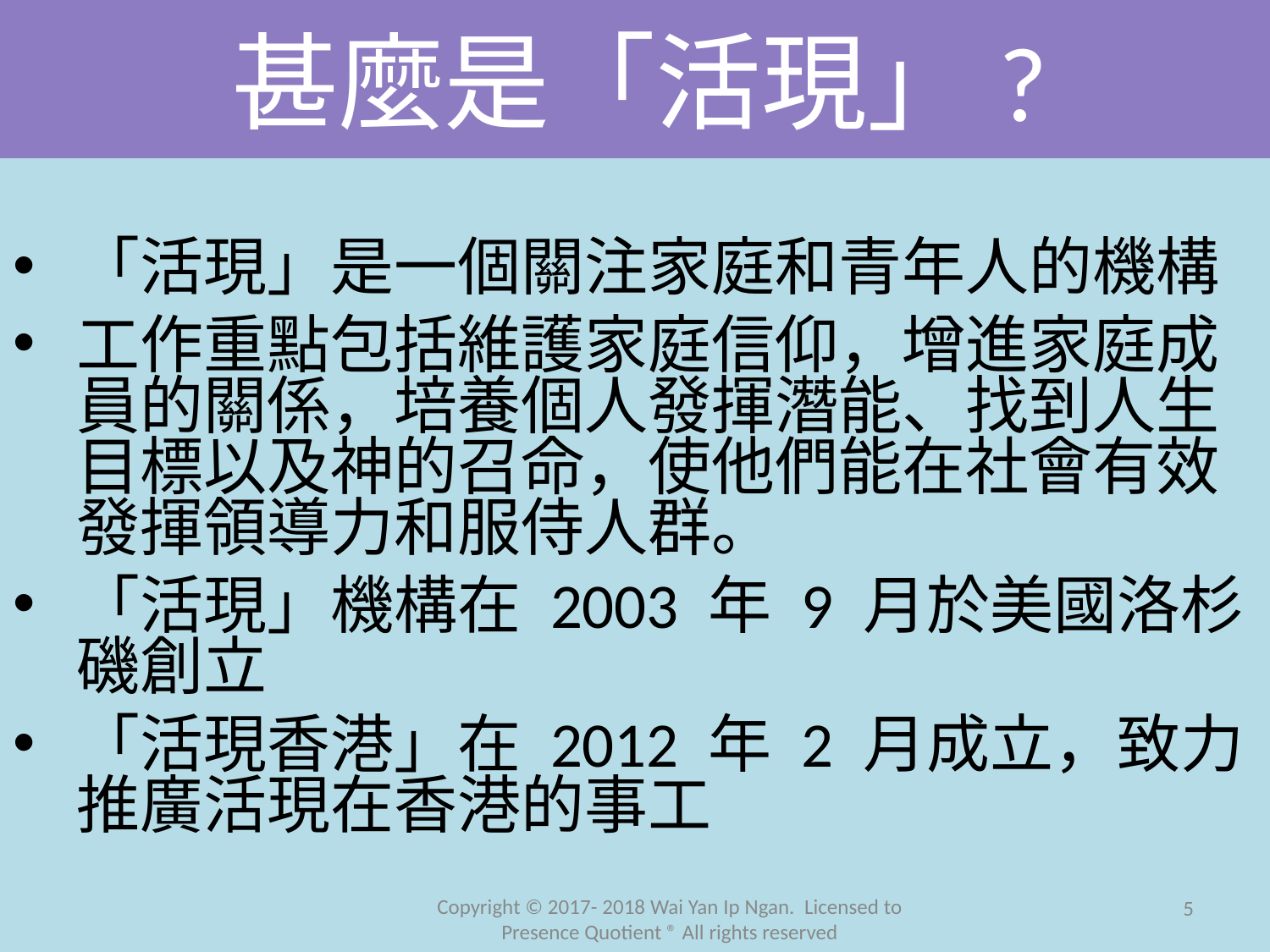

# 甚麼是「活現」?

「活現」是一個關注家庭和青年人的機構
工作重點包括維護家庭信仰，增進家庭成員的關係，培養個人發揮潛能、找到人生目標以及神的召命，使他們能在社會有效發揮領導力和服侍人群。
「活現」機構在 2003 年 9 月於美國洛杉磯創立
「活現香港」在 2012 年 2 月成立，致力推廣活現在香港的事工

5
Copyright © 2017- 2018 Wai Yan Ip Ngan.  Licensed to Presence Quotient ® All rights reserved